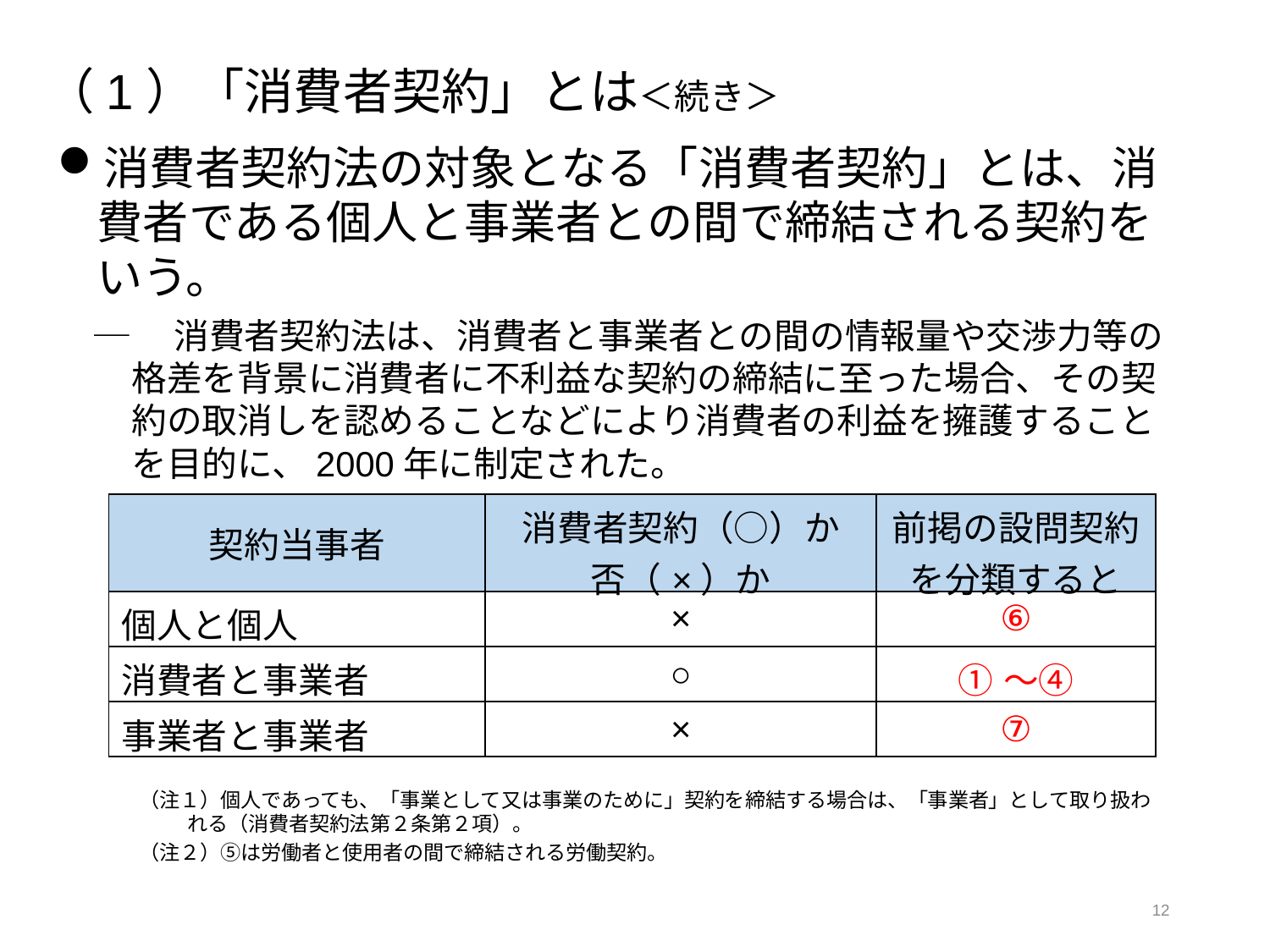

（1）「消費者契約」とは＜続き＞
消費者契約法の対象となる「消費者契約」とは、消費者である個人と事業者との間で締結される契約をいう。
─　消費者契約法は、消費者と事業者との間の情報量や交渉力等の格差を背景に消費者に不利益な契約の締結に至った場合、その契約の取消しを認めることなどにより消費者の利益を擁護することを目的に、2000年に制定された。
| 契約当事者 | 消費者契約（○）か 否（×）か | 前掲の設問契約を分類すると |
| --- | --- | --- |
| 個人と個人 | × | ⑥ |
| 消費者と事業者 | ○ | ①～④ |
| 事業者と事業者 | × | ⑦ |
（注１）個人であっても、「事業として又は事業のために」契約を締結する場合は、「事業者」として取り扱われる（消費者契約法第２条第２項）。
（注２）⑤は労働者と使用者の間で締結される労働契約。
12